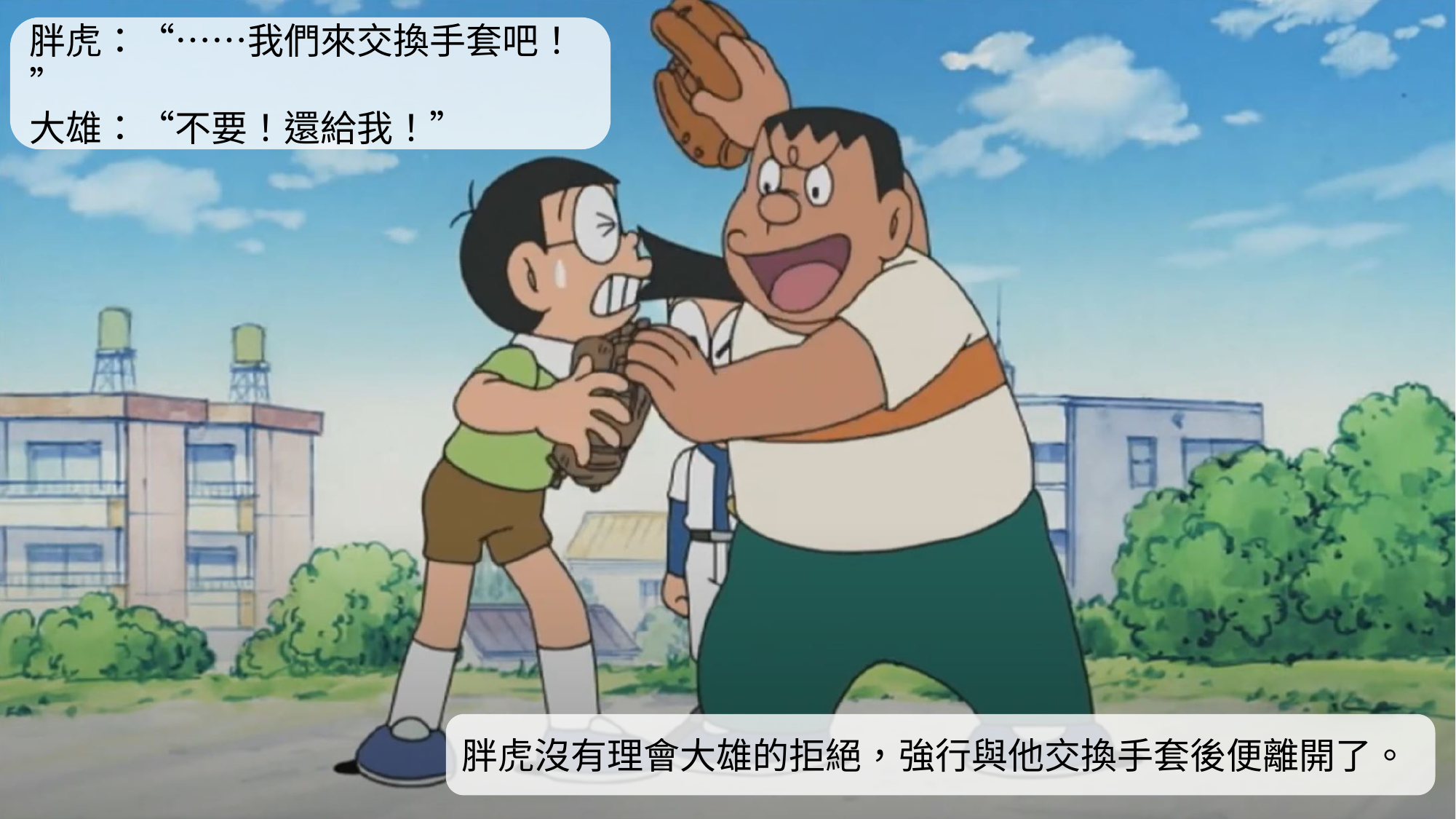

胖虎：“……我們來交換手套吧！”
大雄：“不要！還給我！”
胖虎沒有理會大雄的拒絕，強行與他交換手套後便離開了。